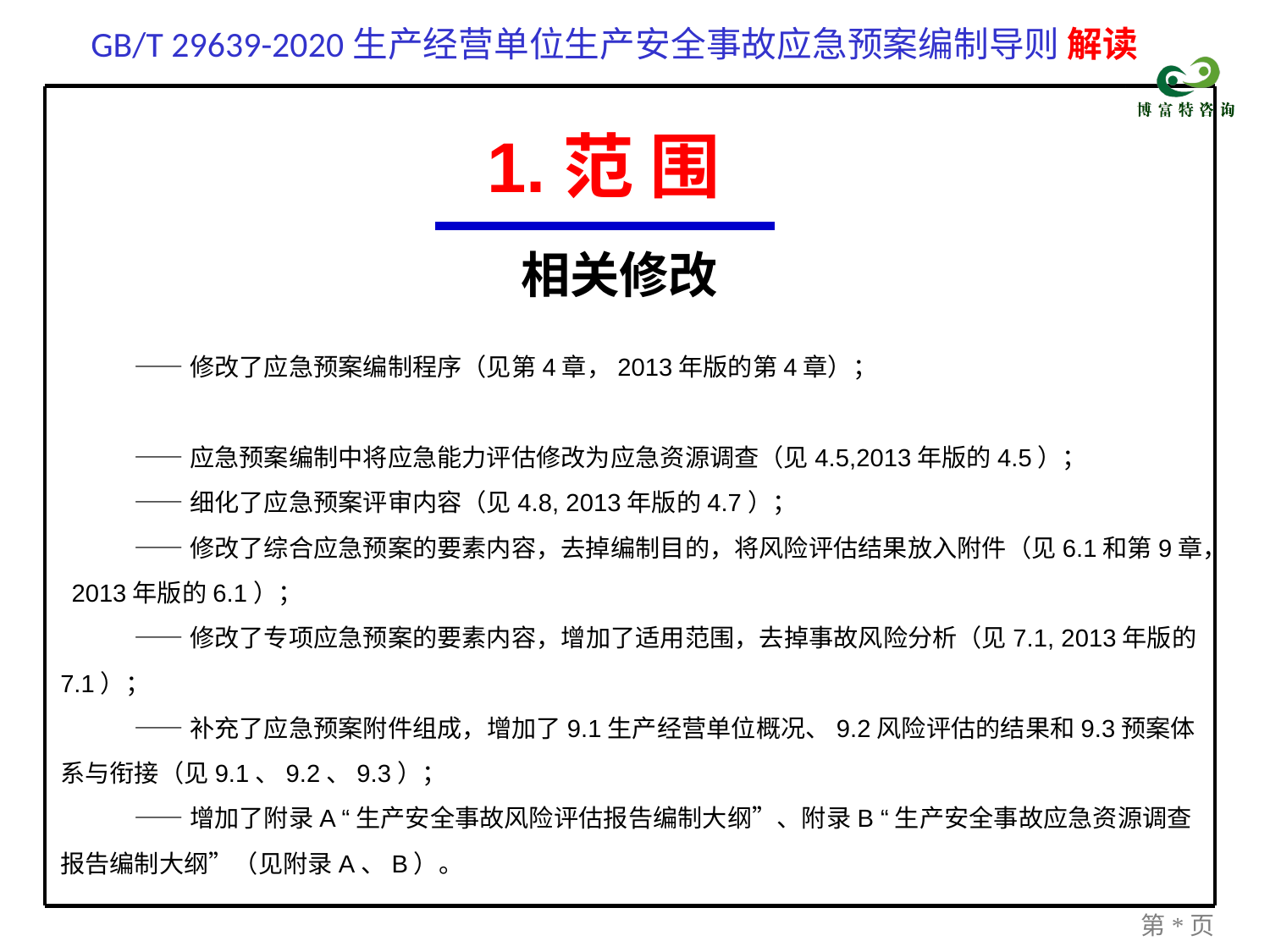

1.范 围
相关修改

——修改了应急预案编制程序（见第4章，2013年版的第4章）；
——应急预案编制中将应急能力评估修改为应急资源调查（见4.5,2013年版的4.5）；——细化了应急预案评审内容（见4.8, 2013年版的4.7）；——修改了综合应急预案的要素内容，去掉编制目的，将风险评估结果放入附件（见6.1和第9章， 2013年版的6.1）；——修改了专项应急预案的要素内容，增加了适用范围，去掉事故风险分析（见7.1, 2013年版的 7.1）；——补充了应急预案附件组成，增加了9.1生产经营单位概况、9.2风险评估的结果和9.3预案体 系与衔接（见9.1、9.2、9.3）；——增加了附录A “生产安全事故风险评估报告编制大纲”、附录B “生产安全事故应急资源调查 报告编制大纲”（见附录A、B）。